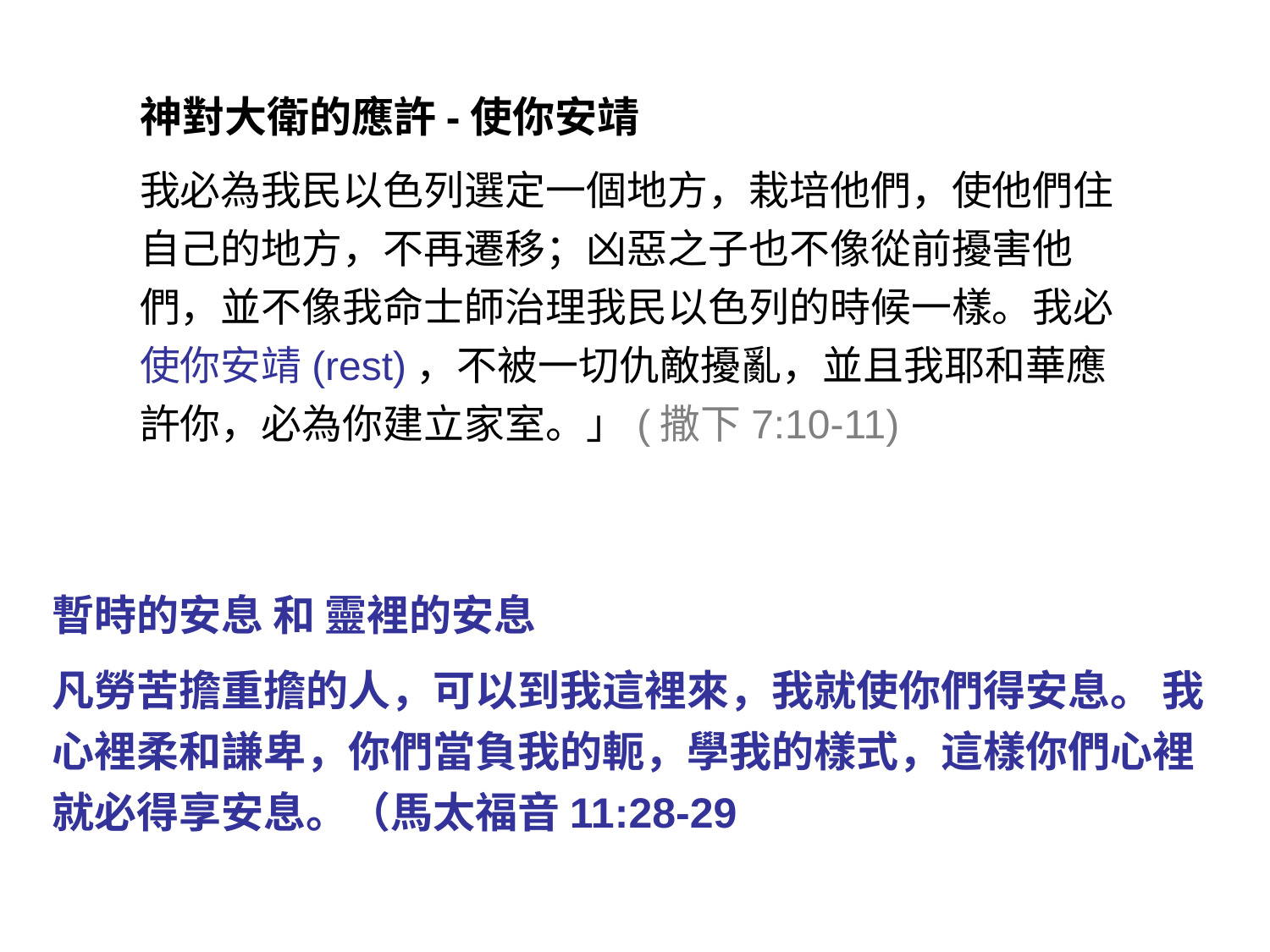

神對大衛的應許-使你安靖
我必為我民以色列選定一個地方，栽培他們，使他們住自己的地方，不再遷移；凶惡之子也不像從前擾害他們，並不像我命士師治理我民以色列的時候一樣。我必使你安靖(rest)，不被一切仇敵擾亂，並且我耶和華應許你，必為你建立家室。」(撒下7:10-11)
暫時的安息 和 靈裡的安息
凡勞苦擔重擔的人，可以到我這裡來，我就使你們得安息。 我心裡柔和謙卑，你們當負我的軛，學我的樣式，這樣你們心裡就必得享安息。（馬太福音11:28-29